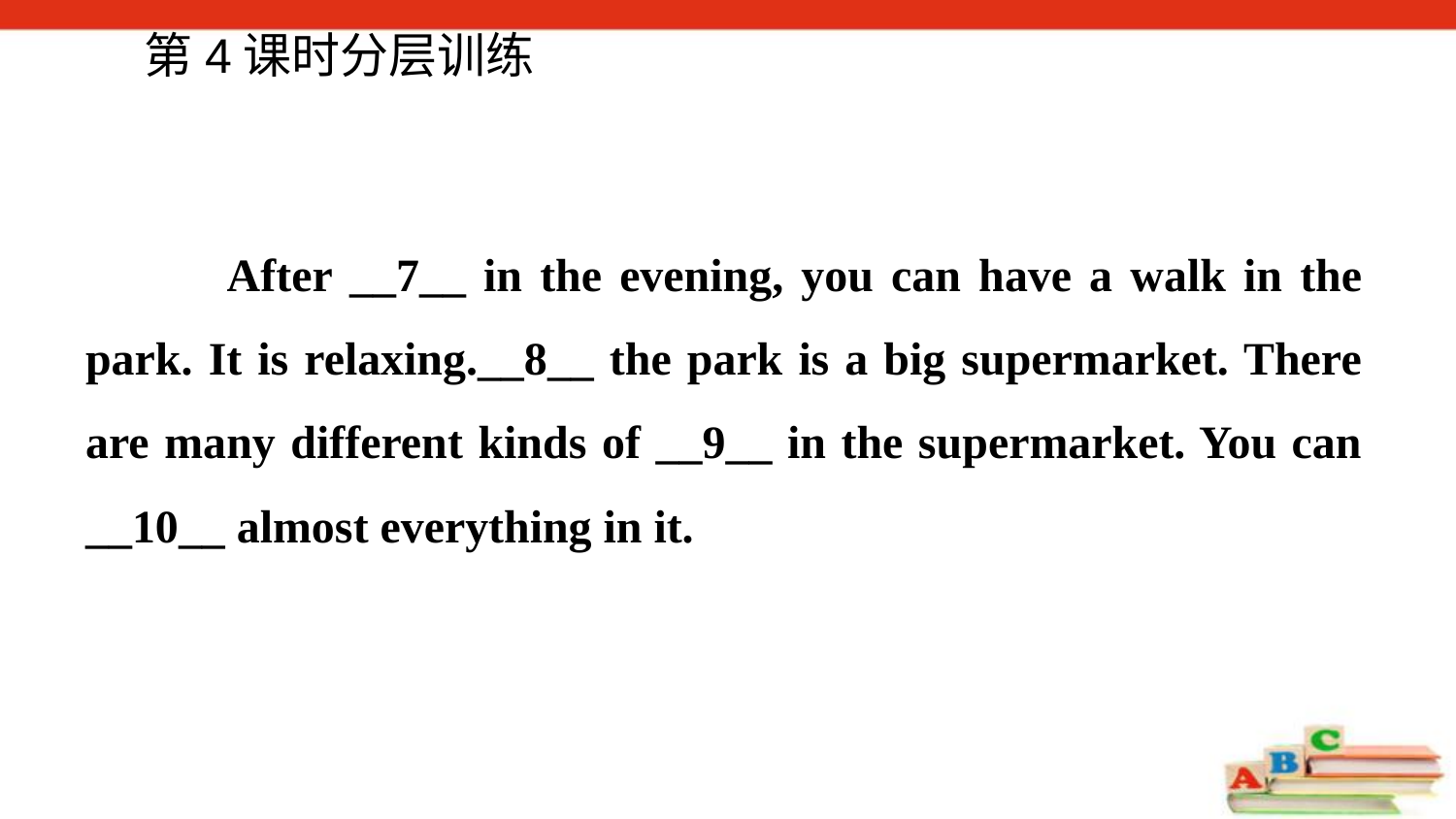

第4课时分层训练
        After __7__ in the evening, you can have a walk in the park. It is relaxing.__8__ the park is a big supermarket. There are many different kinds of __9__ in the supermarket. You can __10__ almost everything in it.